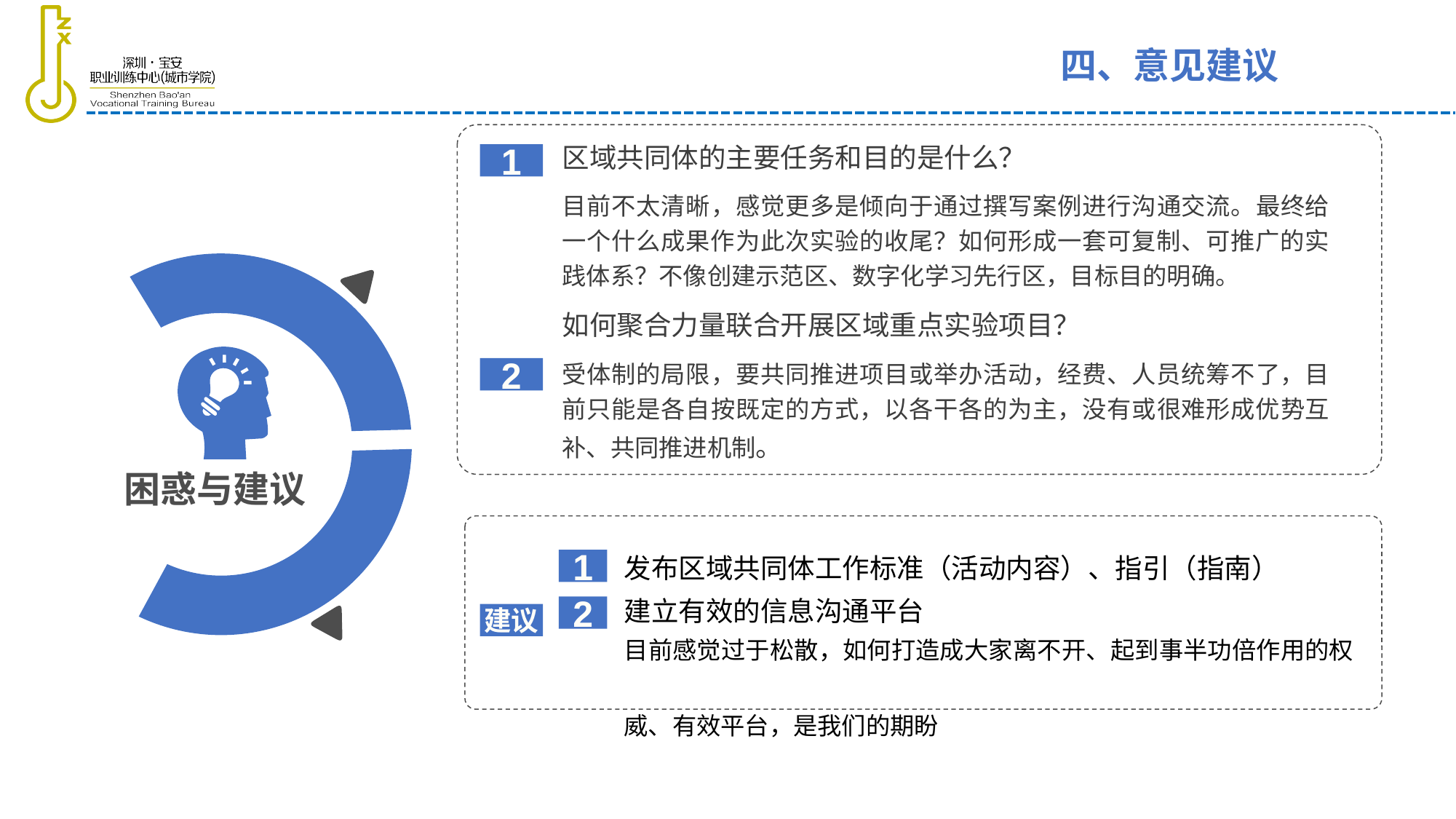

四、意见建议

区域共同体的主要任务和目的是什么？
目前不太清晰，感觉更多是倾向于通过撰写案例进行沟通交流。最终给一个什么成果作为此次实验的收尾？如何形成一套可复制、可推广的实践体系？不像创建示范区、数字化学习先行区，目标目的明确。
如何聚合力量联合开展区域重点实验项目？
受体制的局限，要共同推进项目或举办活动，经费、人员统筹不了，目前只能是各自按既定的方式，以各干各的为主，没有或很难形成优势互补、共同推进机制。
1

2
困惑与建议

发布区域共同体工作标准（活动内容）、指引（指南）
建立有效的信息沟通平台
目前感觉过于松散，如何打造成大家离不开、起到事半功倍作用的权
威、有效平台，是我们的期盼
1
2
建议